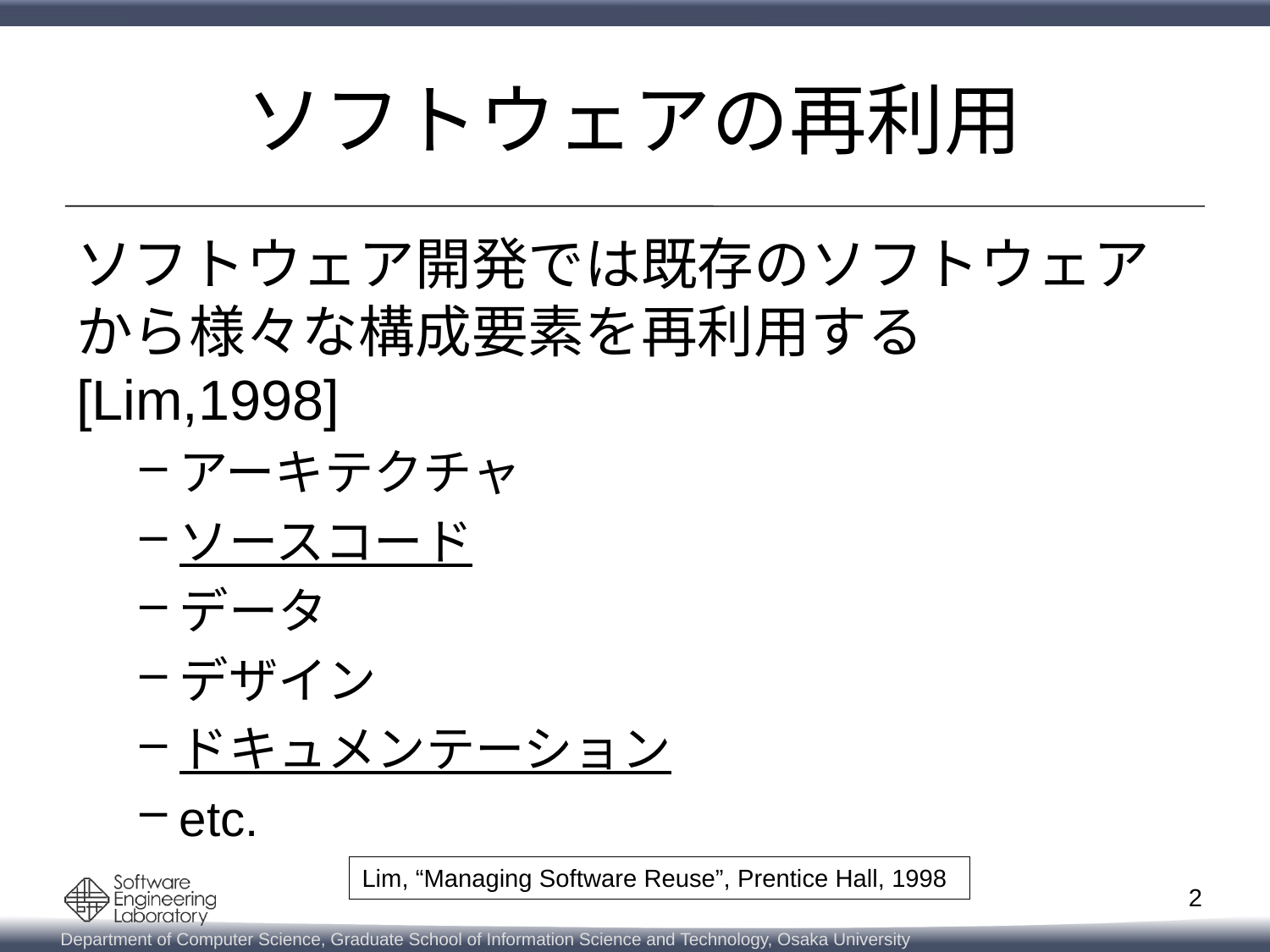

# ソフトウェアの再利用
ソフトウェア開発では既存のソフトウェアから様々な構成要素を再利用する[Lim,1998]
アーキテクチャ
ソースコード
データ
デザイン
ドキュメンテーション
etc.
Lim, “Managing Software Reuse”, Prentice Hall, 1998
2